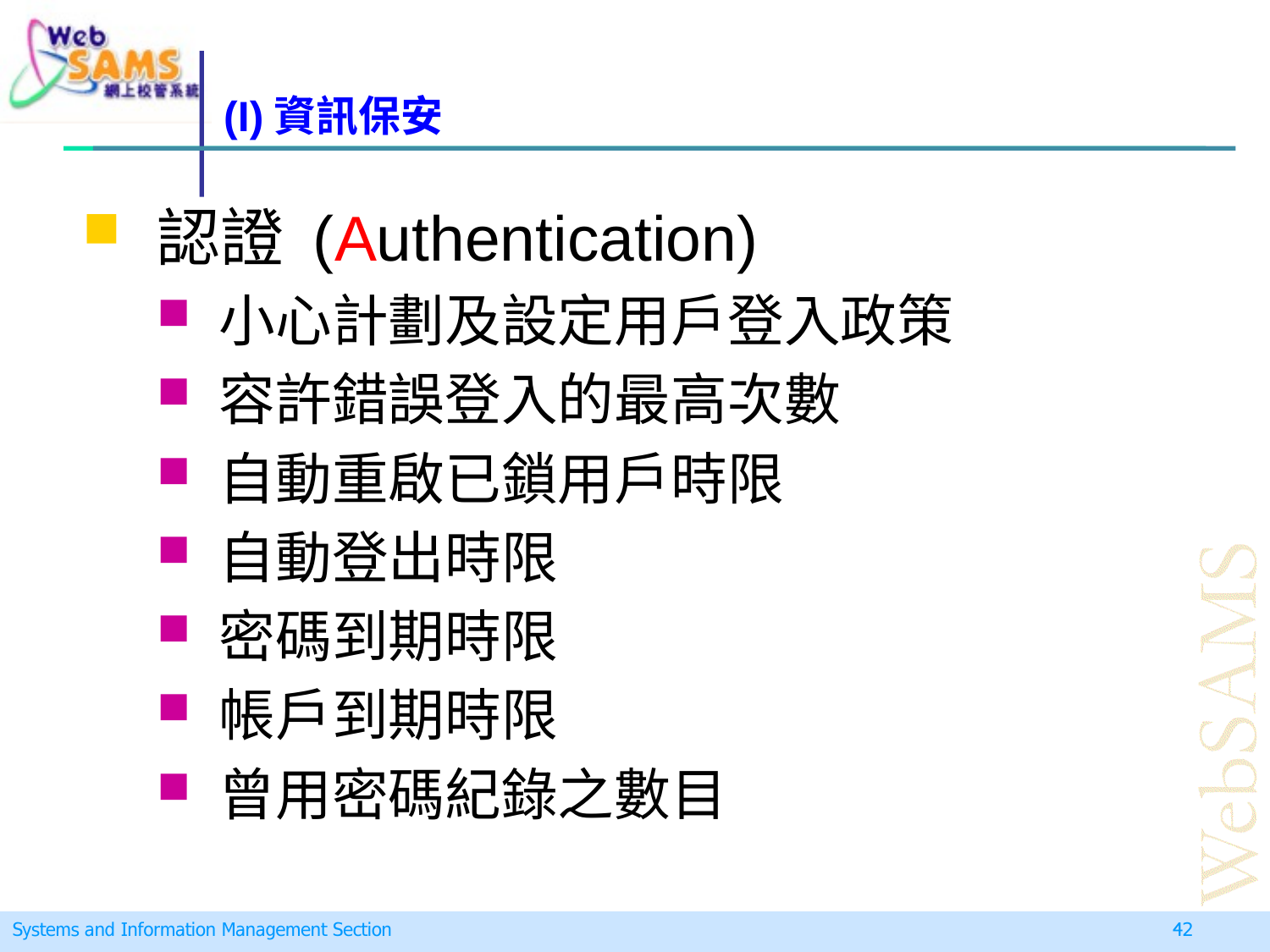

# (I)資訊保安
認證 (Authentication)
小心計劃及設定用戶登入政策
容許錯誤登入的最高次數
自動重啟已鎖用戶時限
自動登出時限
密碼到期時限
帳戶到期時限
曾用密碼紀錄之數目